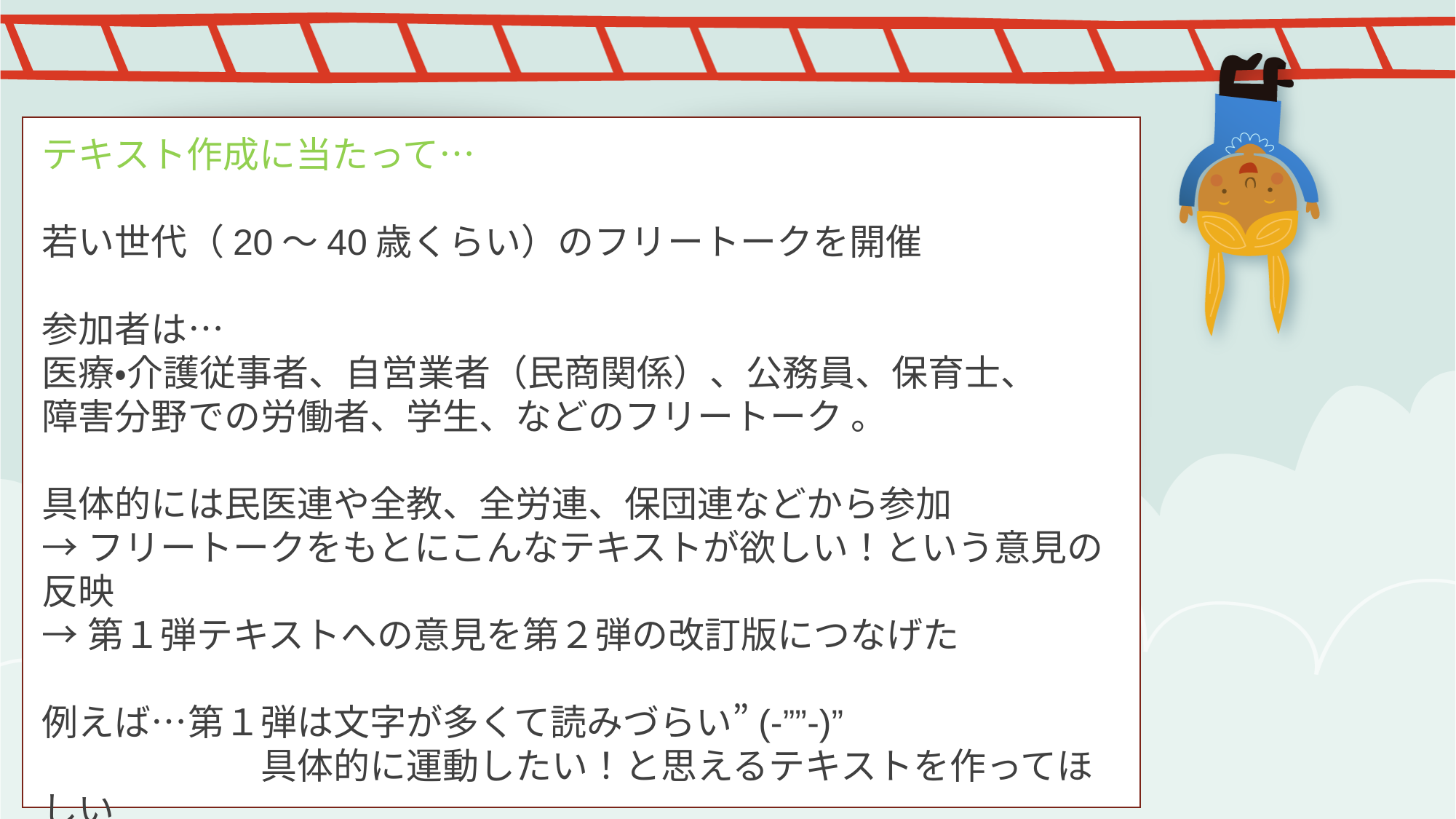

テキスト作成に当たって…

若い世代（20～40歳くらい）のフリートークを開催

参加者は…
医療・介護従事者、自営業者（民商関係）、公務員、保育士、
障害分野での労働者、学生、などのフリートーク 。

具体的には民医連や全教、全労連、保団連などから参加
→フリートークをもとにこんなテキストが欲しい！という意見の反映
→第１弾テキストへの意見を第２弾の改訂版につなげた

例えば…第１弾は文字が多くて読みづらい”(-””-)”
　　　　　　具体的に運動したい！と思えるテキストを作ってほしい
　　　　　　　　　　　　　　　　　　　　　　　　　　　　　　　　　　　　　　などなど